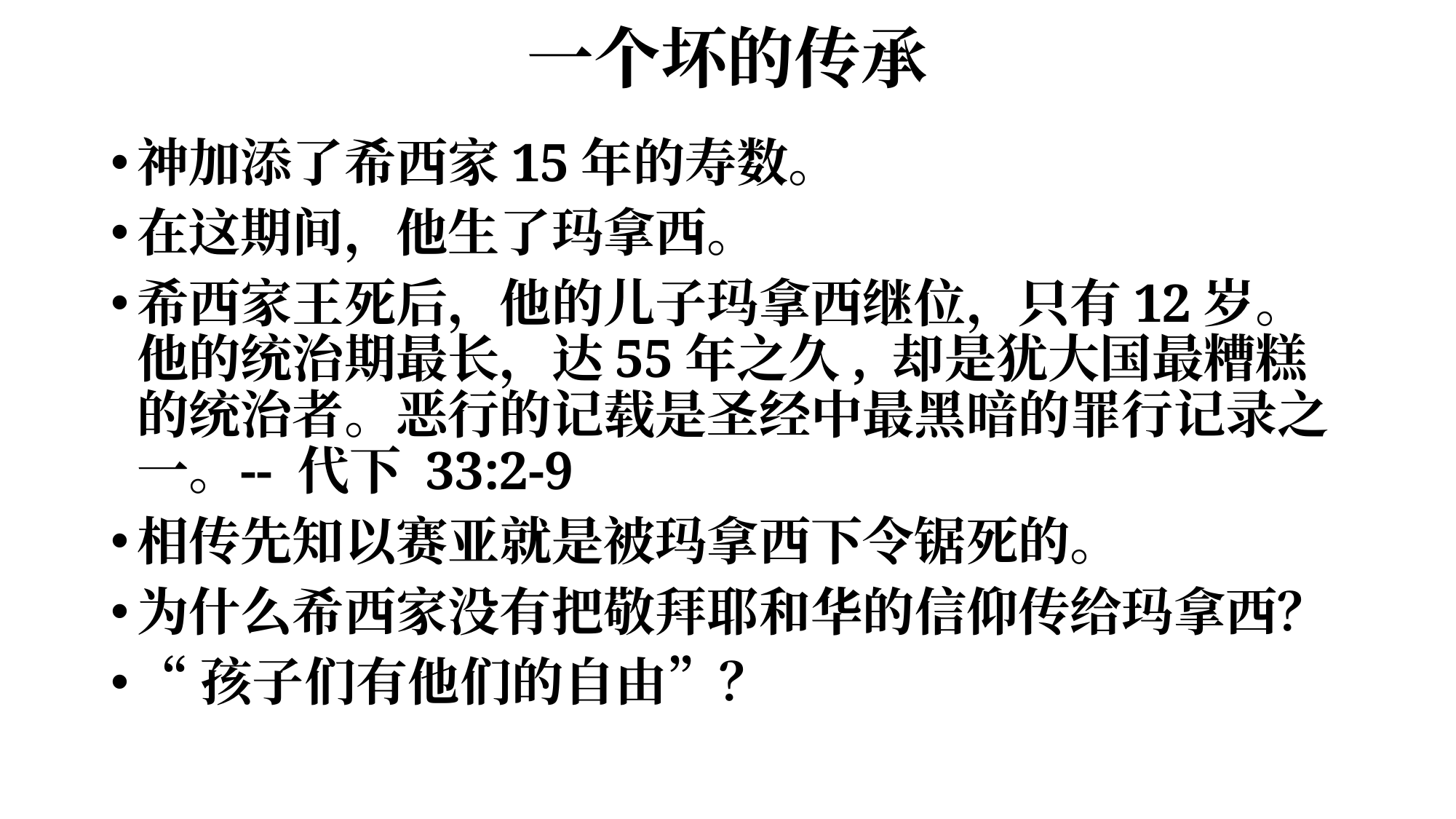

# 一个坏的传承
神加添了希西家15年的寿数。
在这期间，他生了玛拿西。
希西家王死后，他的儿子玛拿西继位，只有12岁。他的统治期最长，达55年之久, 却是犹大国最糟糕的统治者。恶行的记载是圣经中最黑暗的罪行记录之一。					-- 代下 33:2-9
相传先知以赛亚就是被玛拿西下令锯死的。
为什么希西家没有把敬拜耶和华的信仰传给玛拿西？
“孩子们有他们的自由”？